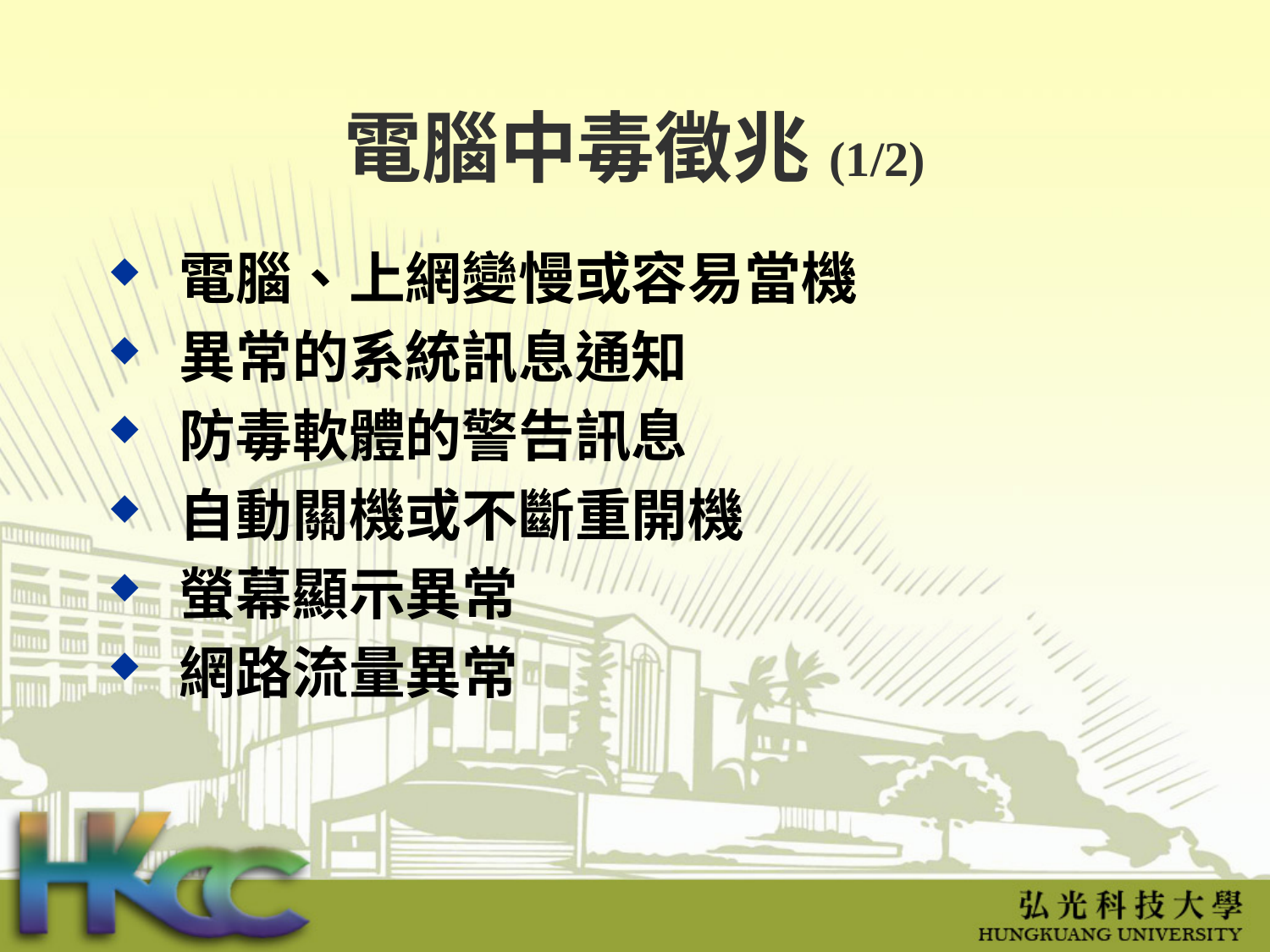

# 電腦中毒徵兆(1/2)
電腦、上網變慢或容易當機
異常的系統訊息通知
防毒軟體的警告訊息
自動關機或不斷重開機
螢幕顯示異常
網路流量異常